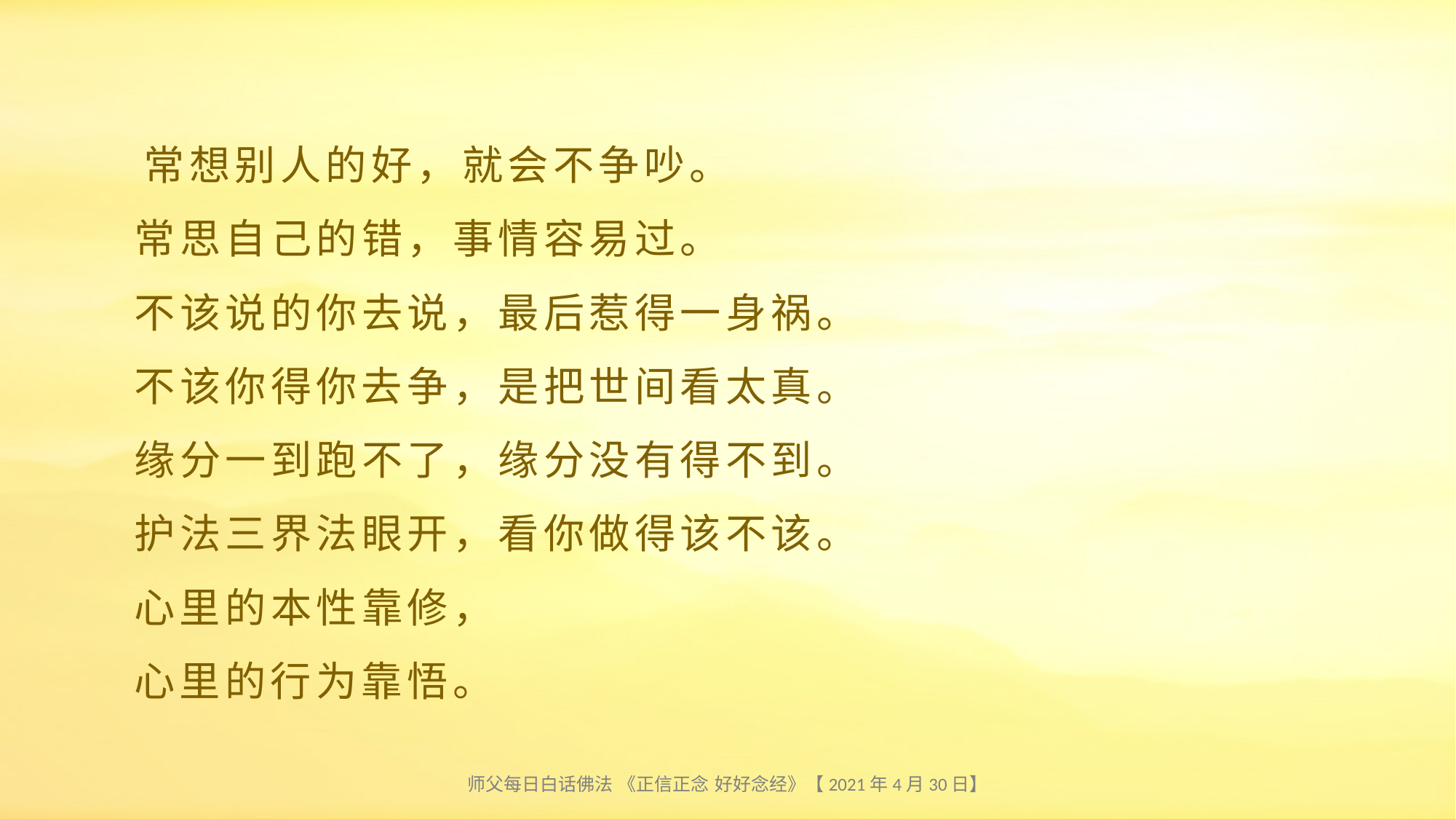

# 常想别人的好，就会不争吵。 常思自己的错，事情容易过。  不该说的你去说，最后惹得一身祸。 不该你得你去争，是把世间看太真。 缘分一到跑不了，缘分没有得不到。 护法三界法眼开，看你做得该不该。  心里的本性靠修， 心里的行为靠悟。
师父每日白话佛法 《正信正念 好好念经》【2021年4月30日】